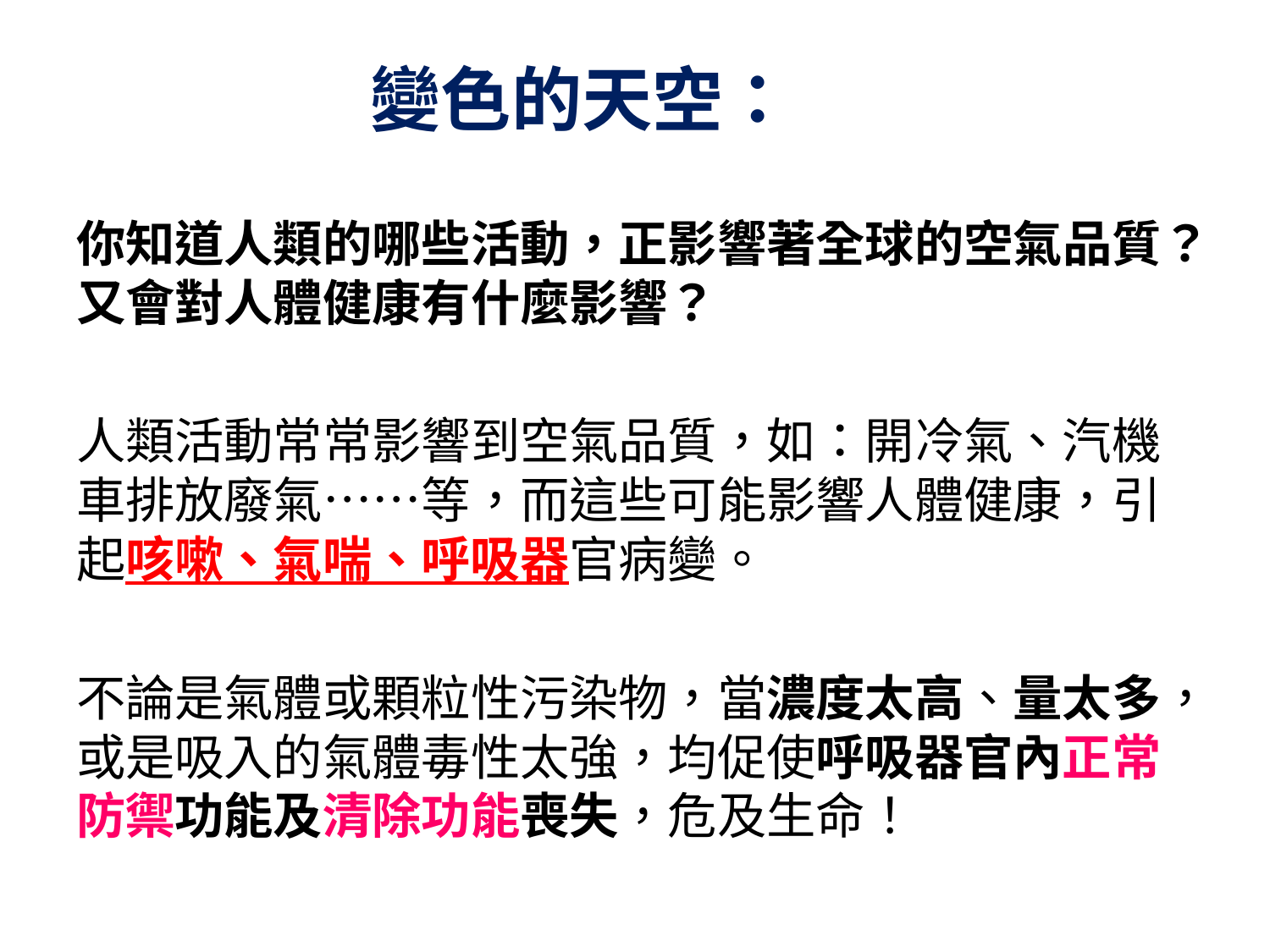

# 變色的天空：
你知道人類的哪些活動，正影響著全球的空氣品質？又會對人體健康有什麼影響？

人類活動常常影響到空氣品質，如：開冷氣、汽機車排放廢氣⋯⋯等，而這些可能影響人體健康，引起咳嗽、氣喘、呼吸器官病變。

不論是氣體或顆粒性污染物，當濃度太高、量太多，或是吸入的氣體毒性太強，均促使呼吸器官內正常防禦功能及清除功能喪失，危及生命！